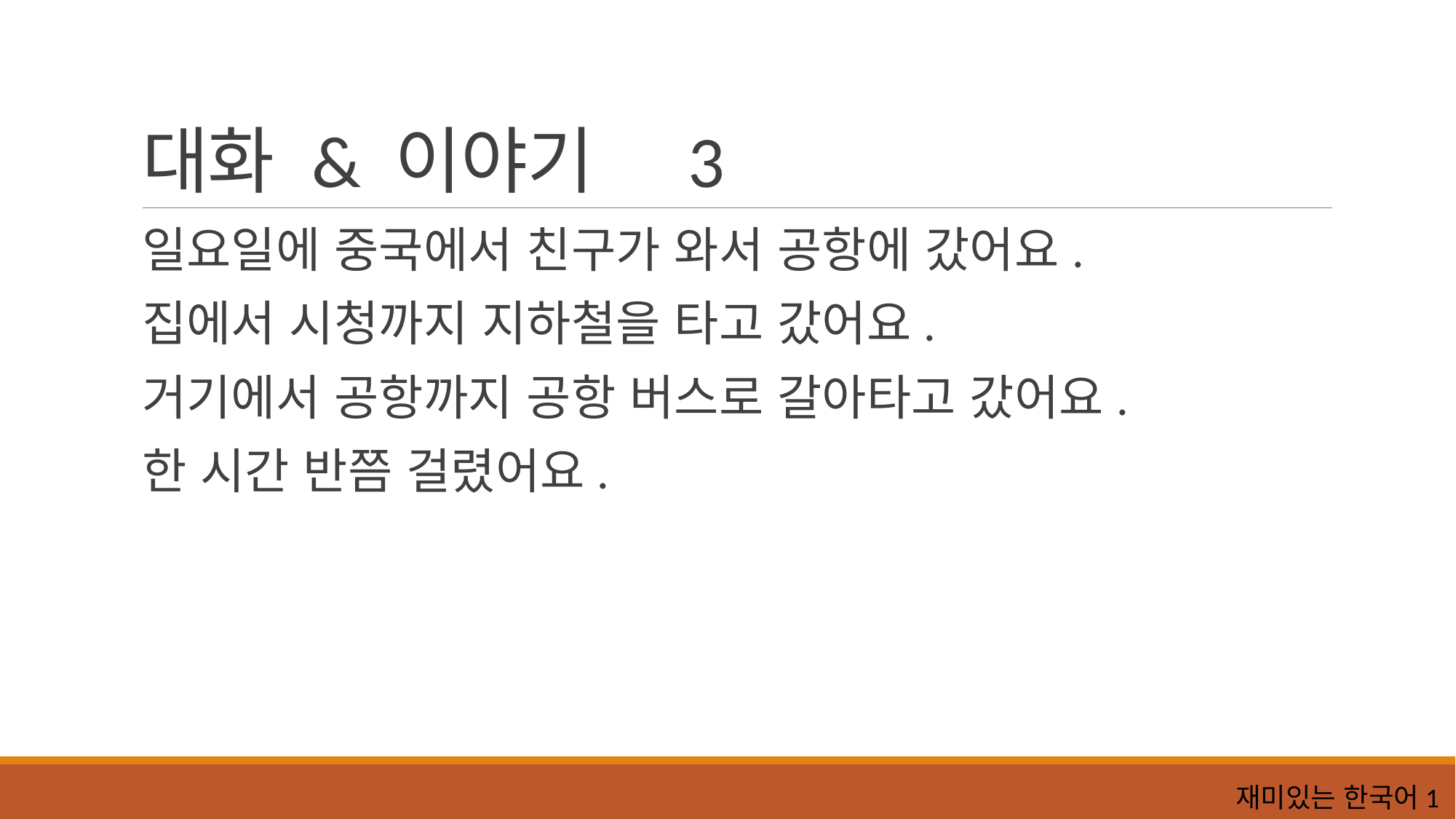

# 대화 & 이야기	3
일요일에 중국에서 친구가 와서 공항에 갔어요.
집에서 시청까지 지하철을 타고 갔어요.
거기에서 공항까지 공항 버스로 갈아타고 갔어요.
한 시간 반쯤 걸렸어요.
재미있는 한국어1